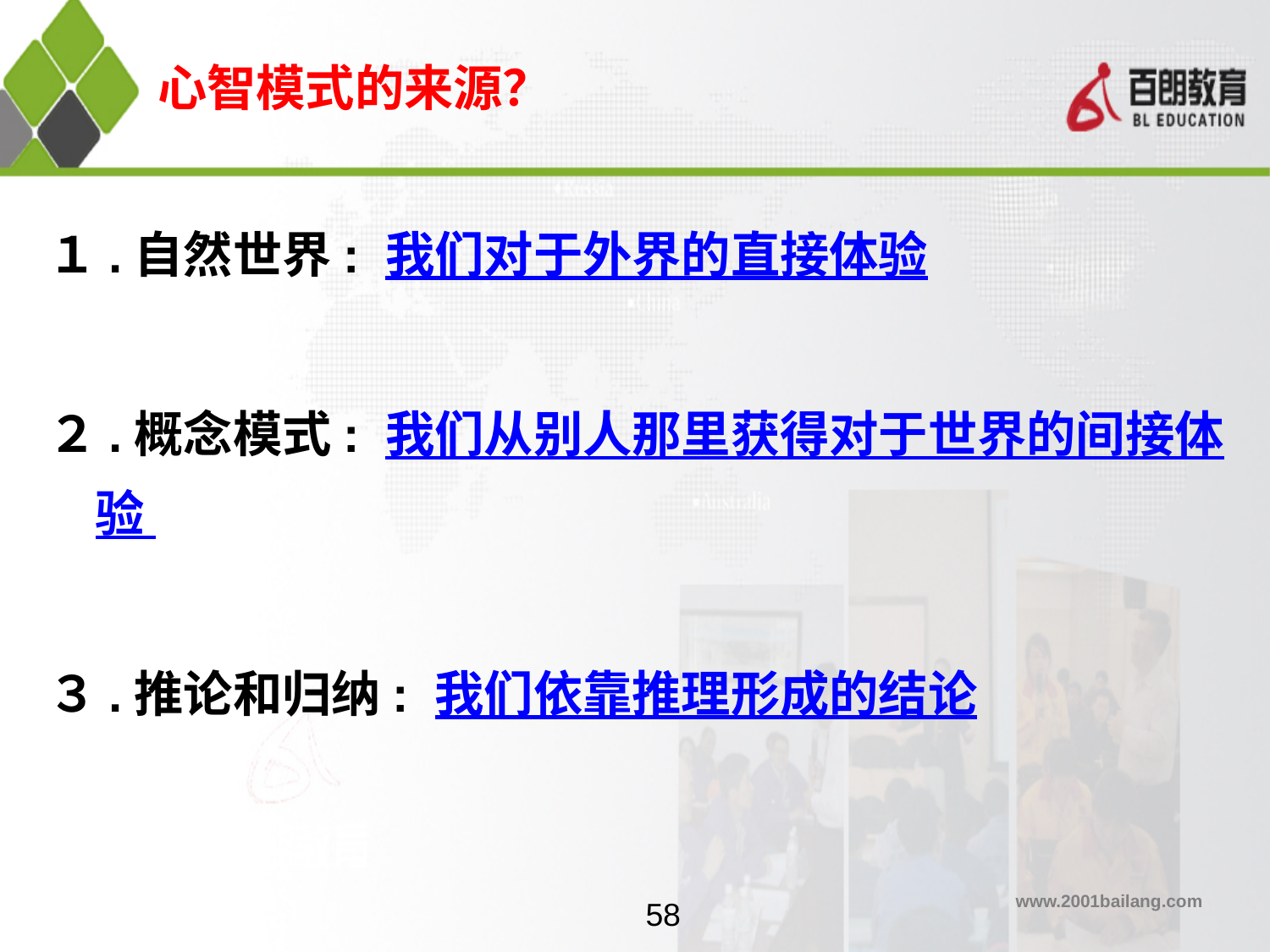

# 心智模式的来源？
１.自然世界: 我们对于外界的直接体验

２.概念模式: 我们从别人那里获得对于世界的间接体验

３.推论和归纳: 我们依靠推理形成的结论

58